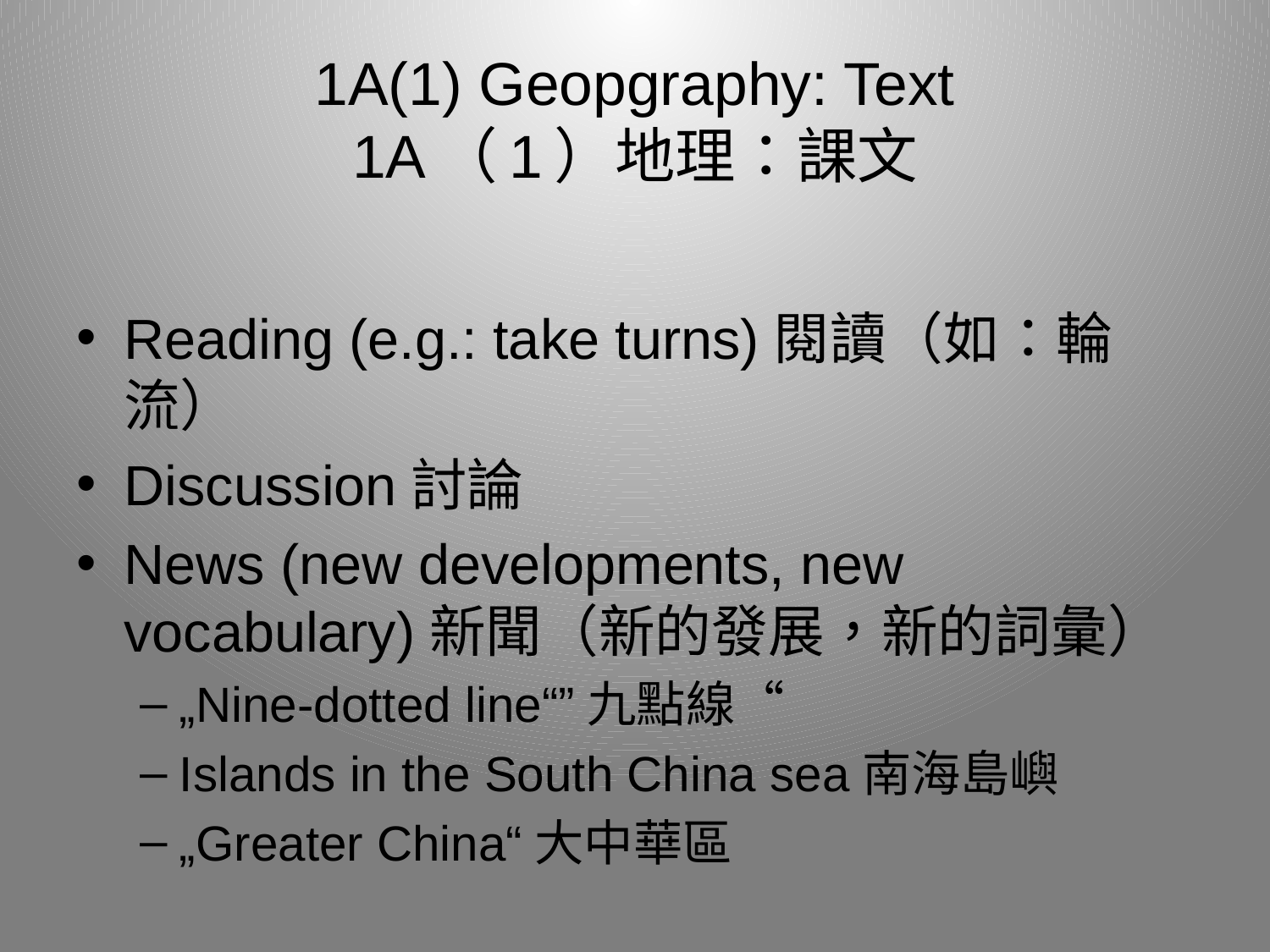

# 1A(1) Geopgraphy: Text 1A（1）地理：課文
Reading (e.g.: take turns)閱讀（如：輪流）
Discussion討論
News (new developments, new vocabulary)新聞（新的發展，新的詞彙）
„Nine-dotted line“”九點線“
Islands in the South China sea南海島嶼
„Greater China“大中華區